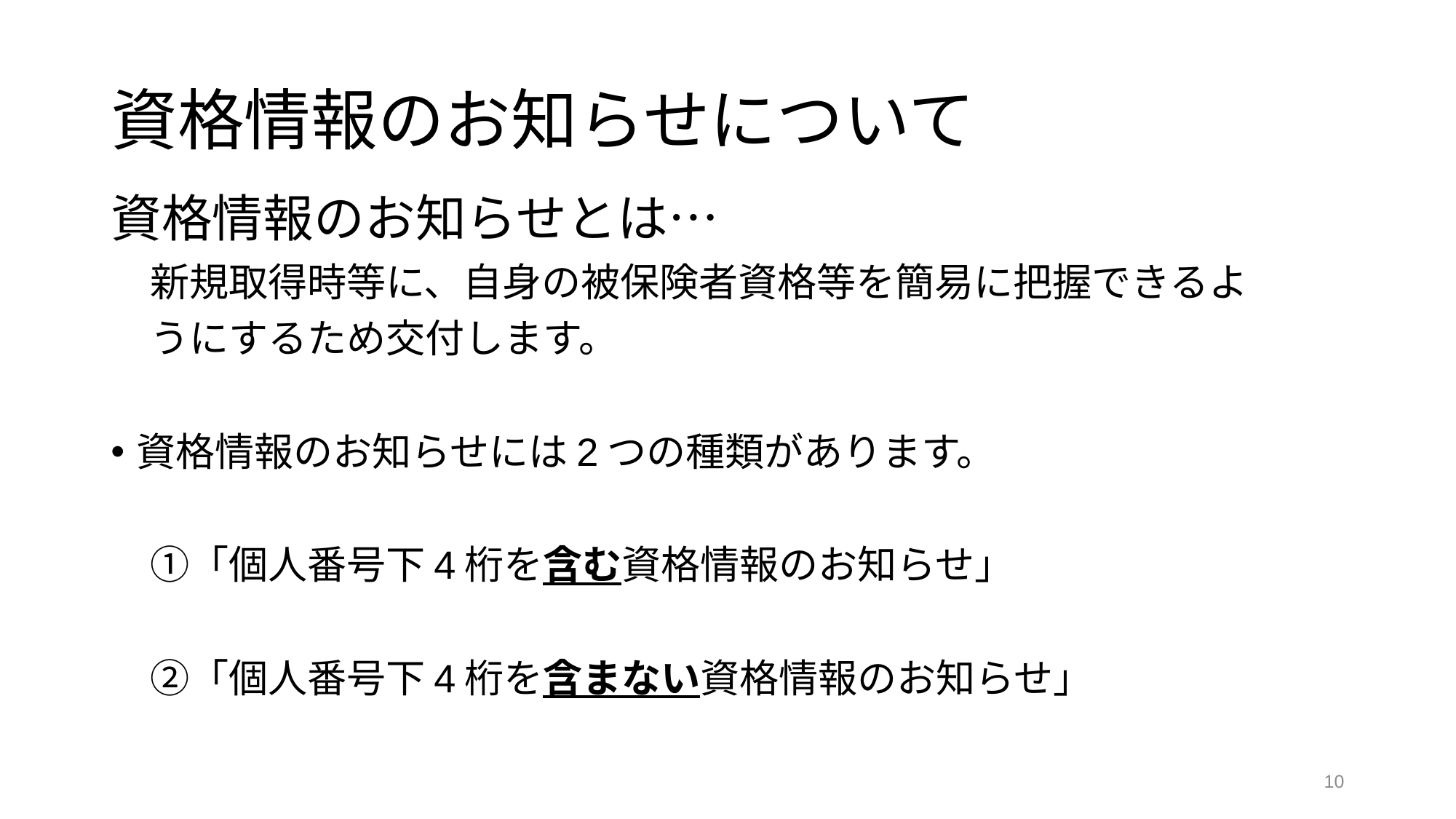

# 資格情報のお知らせについて
資格情報のお知らせとは…
　新規取得時等に、自身の被保険者資格等を簡易に把握できるよ
　うにするため交付します。

資格情報のお知らせには2つの種類があります。

　①「個人番号下4桁を含む資格情報のお知らせ」

　②「個人番号下4桁を含まない資格情報のお知らせ」
10